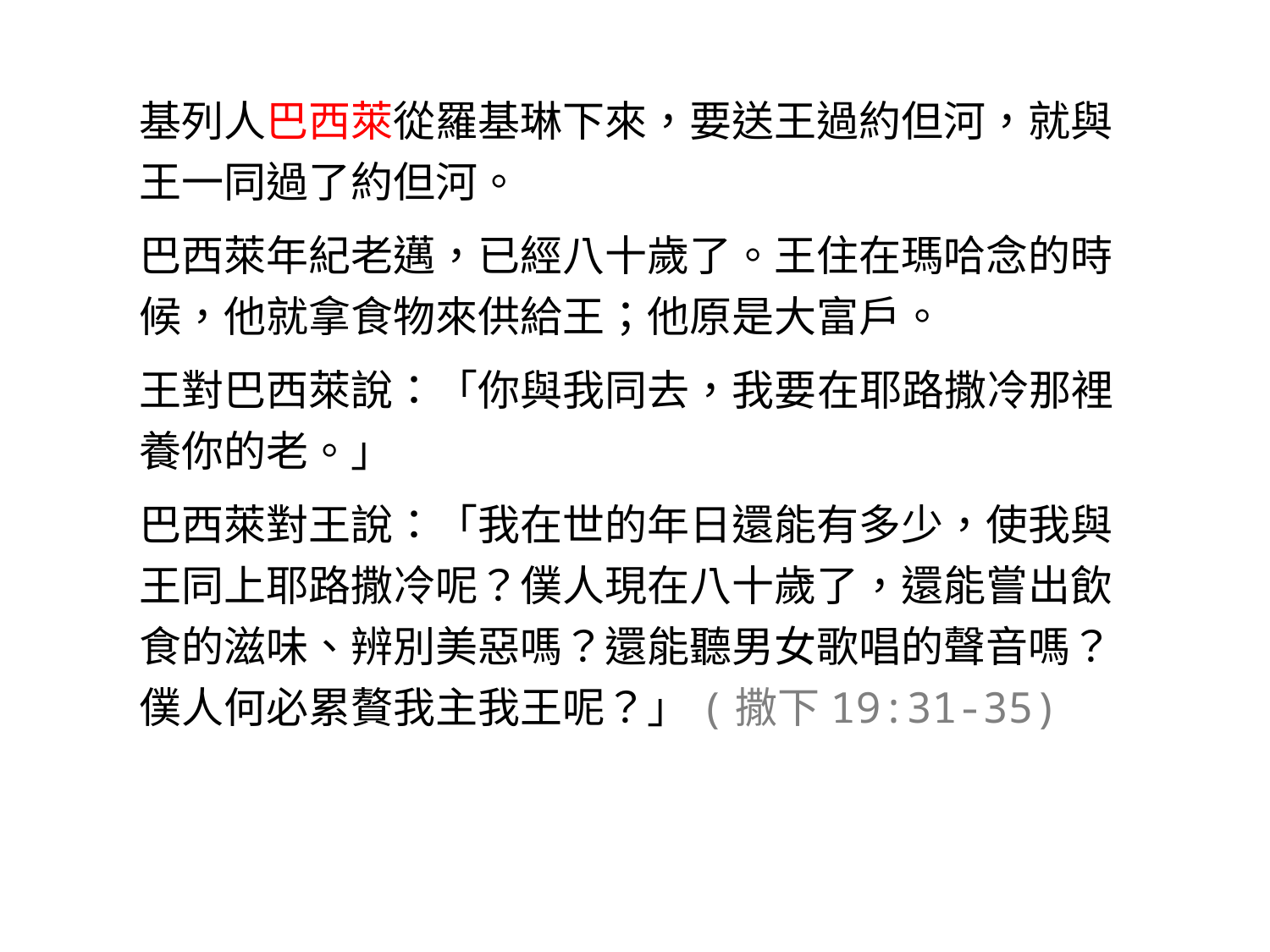

基列人巴西萊從羅基琳下來，要送王過約但河，就與王一同過了約但河。
巴西萊年紀老邁，已經八十歲了。王住在瑪哈念的時候，他就拿食物來供給王；他原是大富戶。
王對巴西萊說：「你與我同去，我要在耶路撒冷那裡養你的老。」
巴西萊對王說：「我在世的年日還能有多少，使我與王同上耶路撒冷呢？僕人現在八十歲了，還能嘗出飲食的滋味、辨別美惡嗎？還能聽男女歌唱的聲音嗎？僕人何必累贅我主我王呢？」(撒下19:31-35)